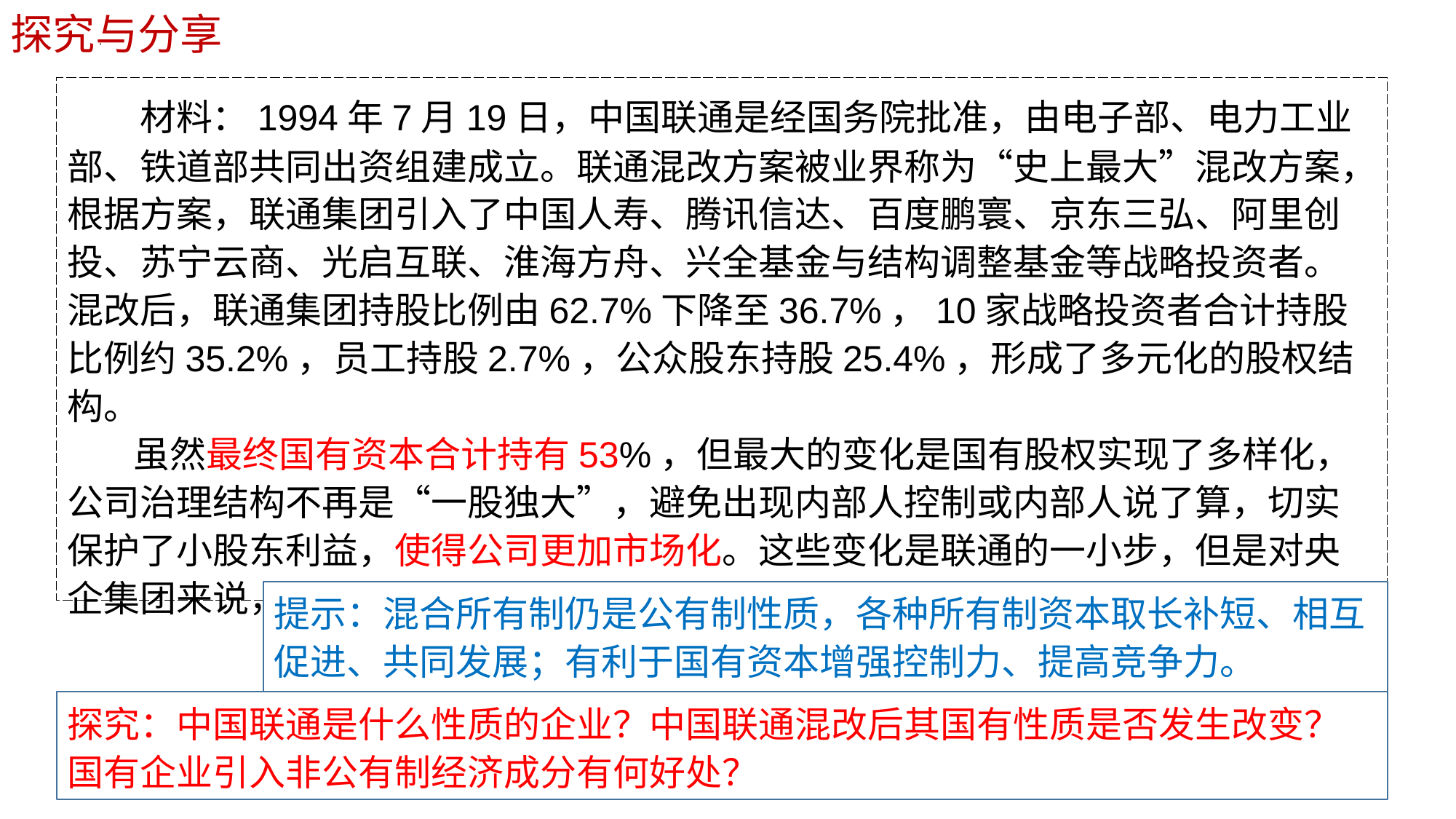

探究与分享
       材料：1994年7月19日，中国联通是经国务院批准，由电子部、电力工业部、铁道部共同出资组建成立。联通混改方案被业界称为“史上最大”混改方案，根据方案，联通集团引入了中国人寿、腾讯信达、百度鹏寰、京东三弘、阿里创投、苏宁云商、光启互联、淮海方舟、兴全基金与结构调整基金等战略投资者。混改后，联通集团持股比例由62.7%下降至36.7%，10家战略投资者合计持股比例约35.2%，员工持股2.7%，公众股东持股25.4%，形成了多元化的股权结构。
       虽然最终国有资本合计持有53%，但最大的变化是国有股权实现了多样化，公司治理结构不再是“一股独大”，避免出现内部人控制或内部人说了算，切实保护了小股东利益，使得公司更加市场化。这些变化是联通的一小步，但是对央企集团来说，是迈出了很大一步。

提示：混合所有制仍是公有制性质，各种所有制资本取长补短、相互促进、共同发展；有利于国有资本增强控制力、提高竞争力。
探究：中国联通是什么性质的企业？中国联通混改后其国有性质是否发生改变？国有企业引入非公有制经济成分有何好处？